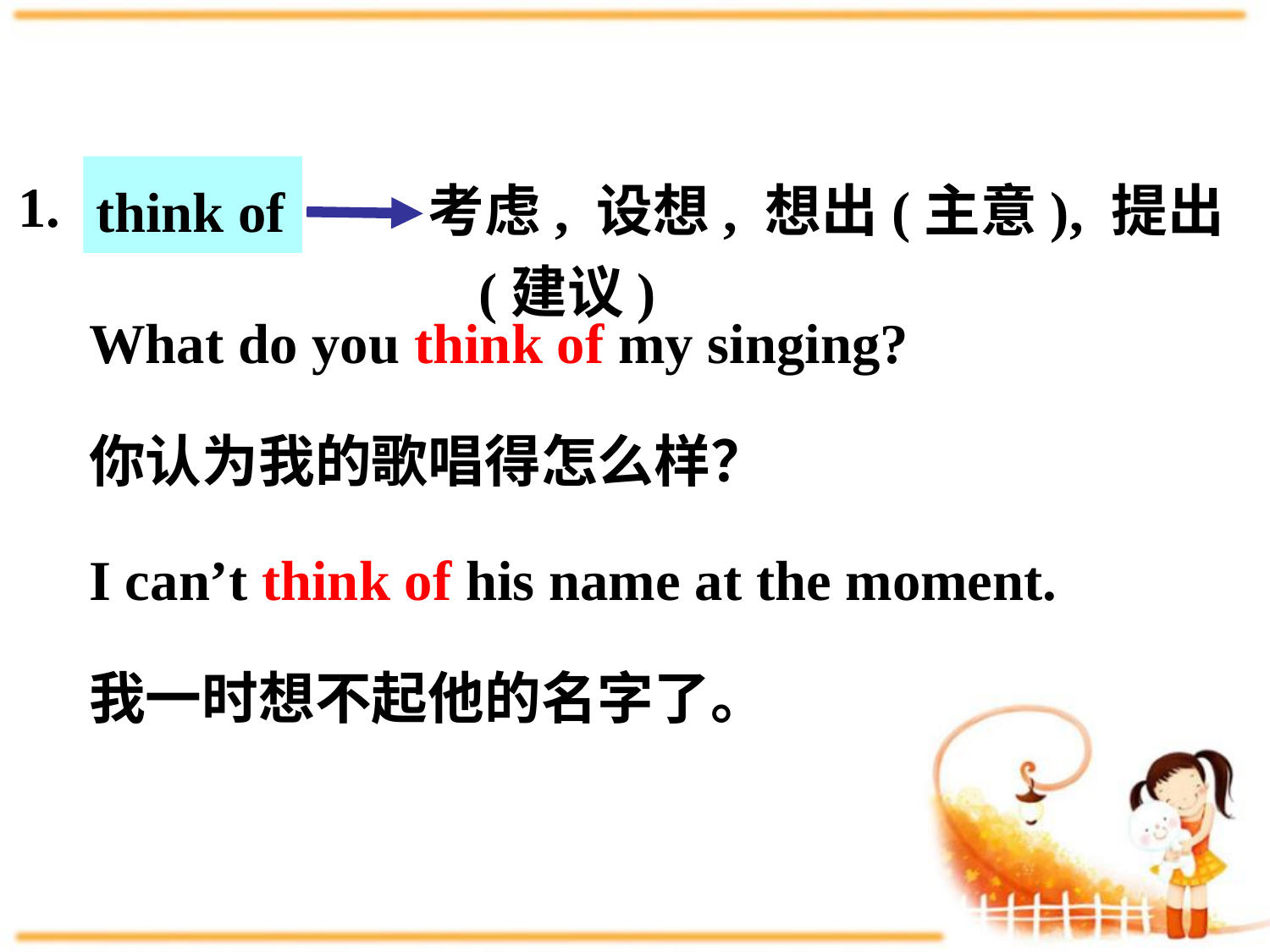

考虑, 设想, 想出(主意), 提出(建议)
think of
1.

What do you think of my singing?
你认为我的歌唱得怎么样？
I can’t think of his name at the moment.
我一时想不起他的名字了。